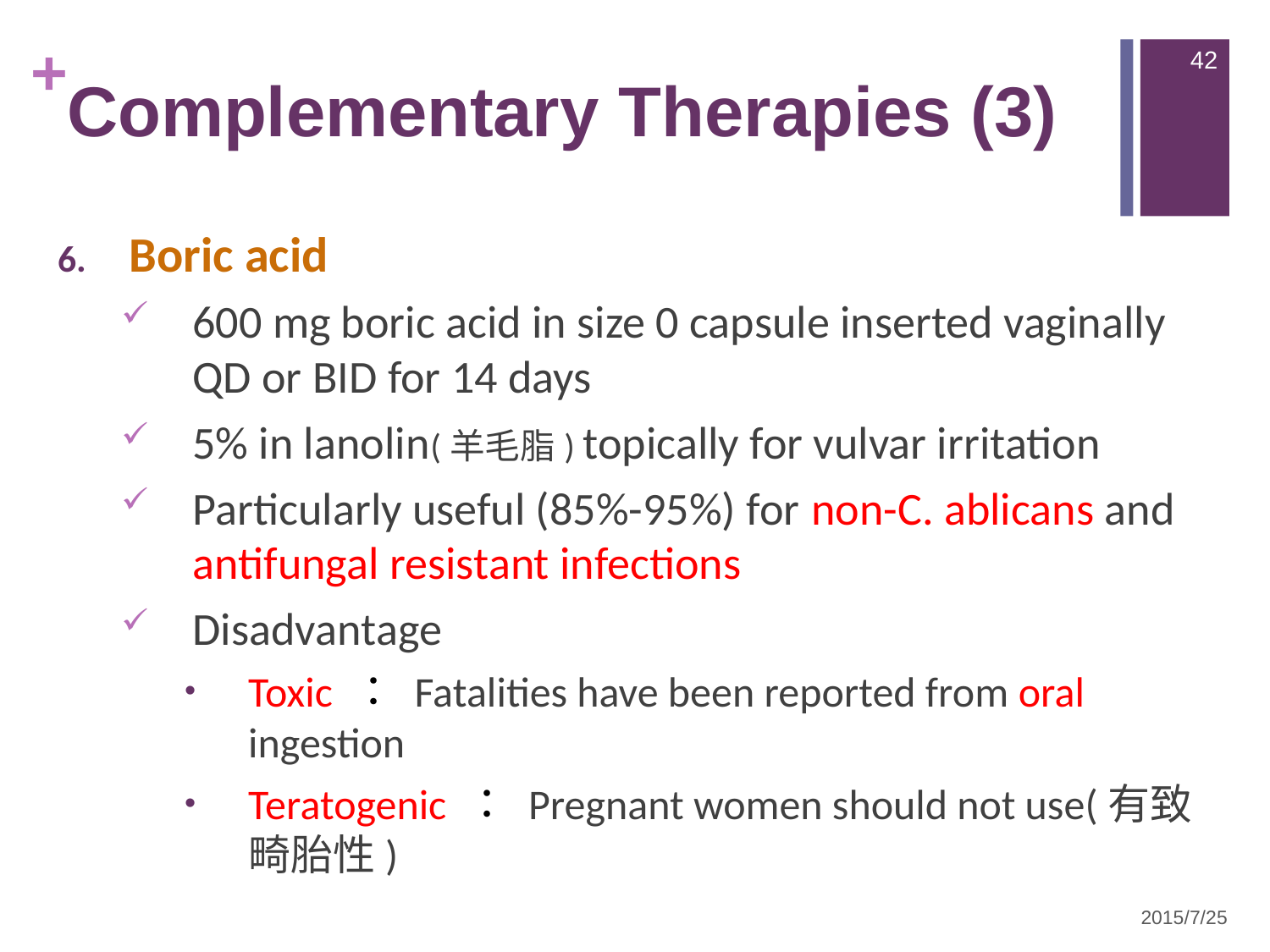

42
Complementary Therapies (3)
Boric acid
600 mg boric acid in size 0 capsule inserted vaginally QD or BID for 14 days
5% in lanolin(羊毛脂) topically for vulvar irritation
Particularly useful (85%-95%) for non-C. ablicans and antifungal resistant infections
Disadvantage
Toxic ： Fatalities have been reported from oral ingestion
Teratogenic ： Pregnant women should not use(有致畸胎性)

2015/7/25